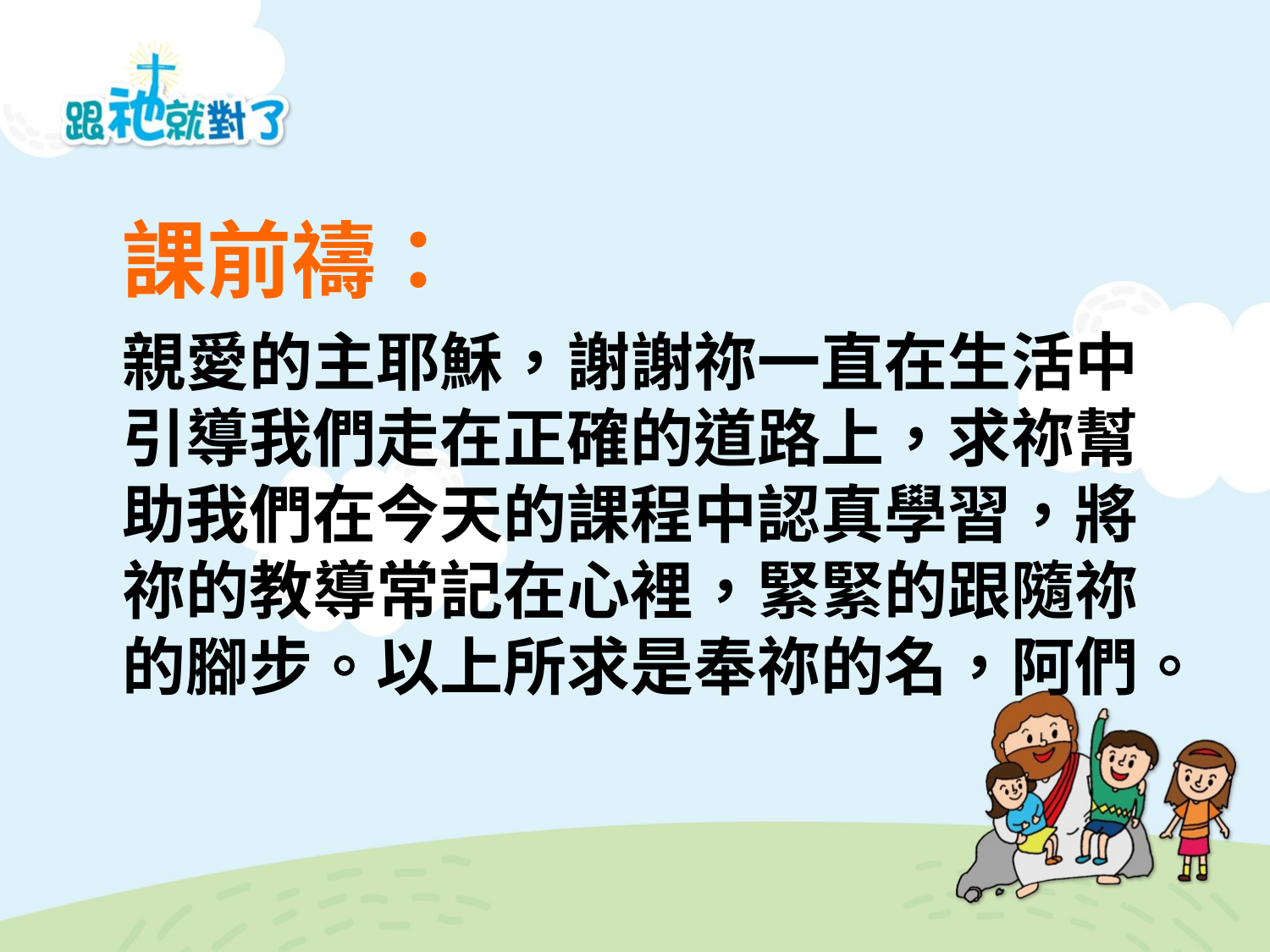

課前禱：
親愛的主耶穌，謝謝祢一直在生活中引導我們走在正確的道路上，求祢幫助我們在今天的課程中認真學習，將祢的教導常記在心裡，緊緊的跟隨祢的腳步。以上所求是奉祢的名，阿們。